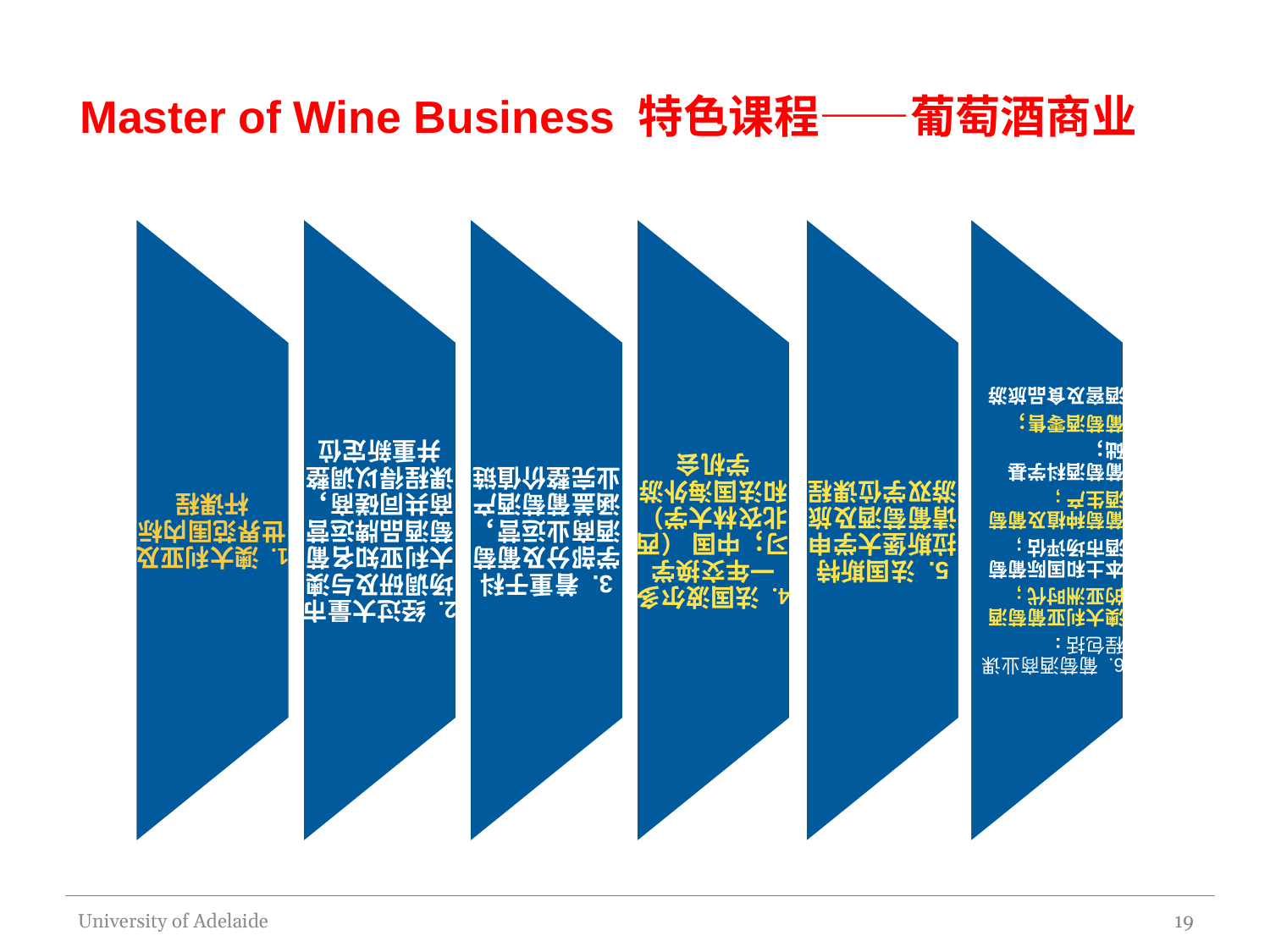

# Master of Wine Business 特色课程——葡萄酒商业
1. 澳大利亚及世界范围内标杆课程
2. 经过大量市场调研及与澳大利亚知名葡萄酒品牌运营商共同磋商，课程得以调整并重新定位
3. 着重于科学部分及葡萄酒商业运营，涵盖葡萄酒产业完整价值链
4. 法国波尔多一年交换学习；中国 （西北农林大学）和法国海外游学机会
5. 法国斯特拉斯堡大学申请葡萄酒及旅游双学位课程
6. 葡萄酒商业课程包括:
澳大利亚葡萄酒的亚洲时代;
本土和国际葡萄酒市场评估;
葡萄种植及葡萄酒生产;
葡萄酒科学基础；
葡萄酒零售；
酒窖及食品旅游
19
University of Adelaide